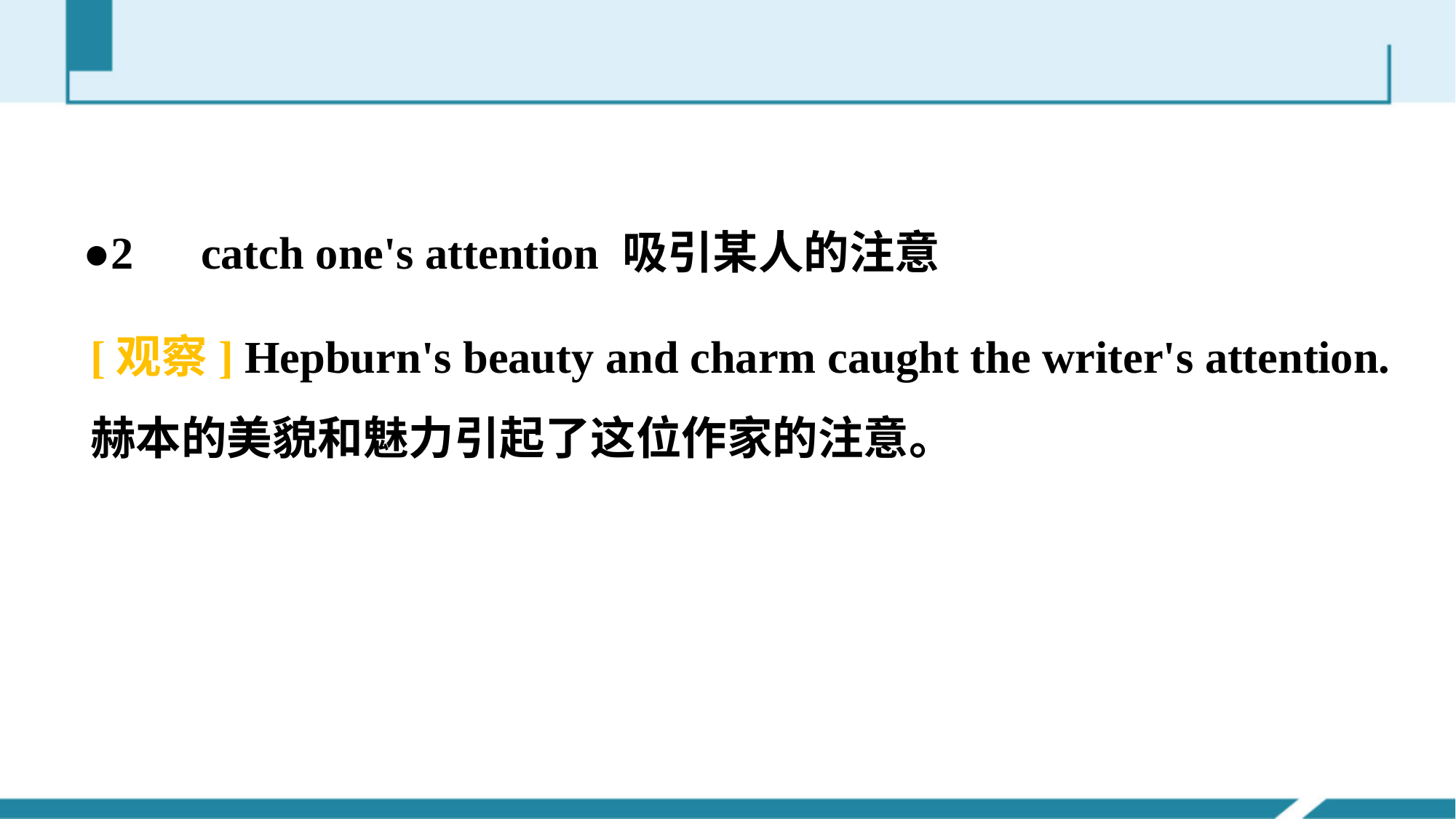

●2　catch one's attention 吸引某人的注意
[观察] Hepburn's beauty and charm caught the writer's attention.
赫本的美貌和魅力引起了这位作家的注意。